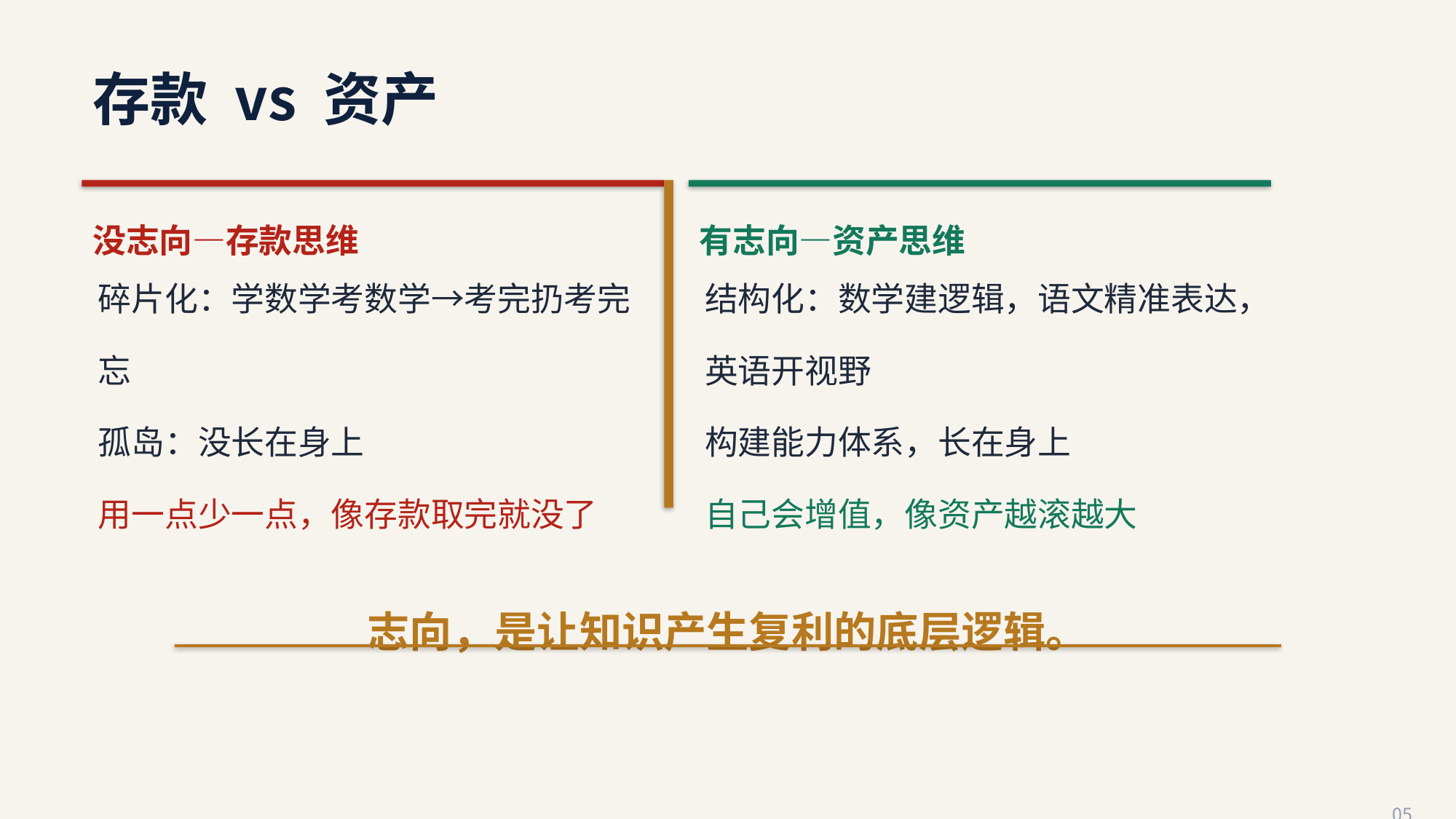

存款 vs 资产

没志向—存款思维
有志向—资产思维
碎片化：学数学考数学→考完扔考完忘
孤岛：没长在身上
用一点少一点，像存款取完就没了
结构化：数学建逻辑，语文精准表达，英语开视野
构建能力体系，长在身上
自己会增值，像资产越滚越大
志向，是让知识产生复利的底层逻辑。

05